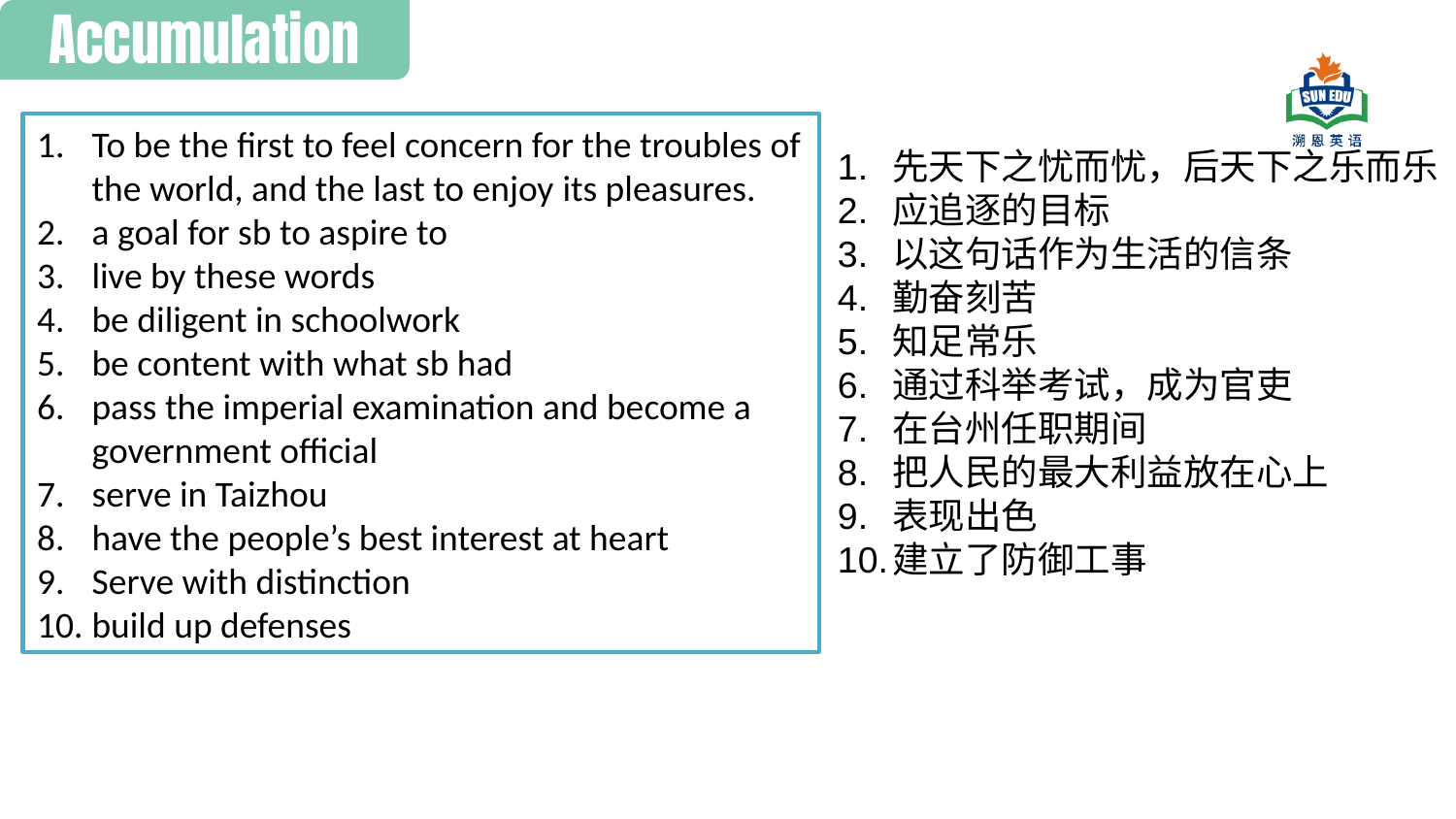

Accumulation
To be the first to feel concern for the troubles of the world, and the last to enjoy its pleasures.
a goal for sb to aspire to
live by these words
be diligent in schoolwork
be content with what sb had
pass the imperial examination and become a government official
serve in Taizhou
have the people’s best interest at heart
Serve with distinction
build up defenses
先天下之忧而忧，后天下之乐而乐
应追逐的目标
以这句话作为生活的信条
勤奋刻苦
知足常乐
通过科举考试，成为官吏
在台州任职期间
把人民的最大利益放在心上
表现出色
建立了防御工事